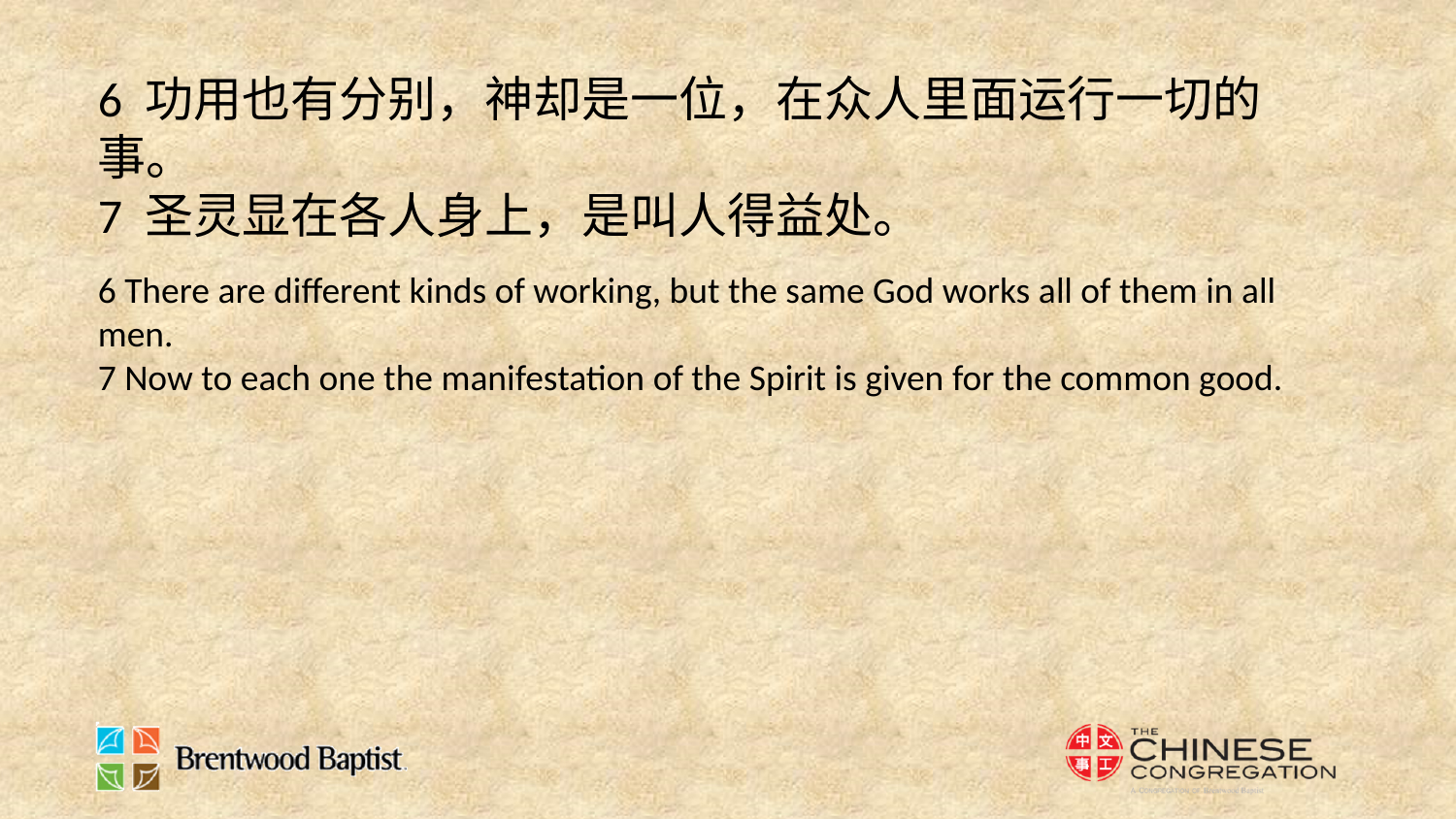

6 功用也有分别，神却是一位，在众人里面运行一切的事。
7 圣灵显在各人身上，是叫人得益处。

6 There are different kinds of working, but the same God works all of them in all men.
7 Now to each one the manifestation of the Spirit is given for the common good.